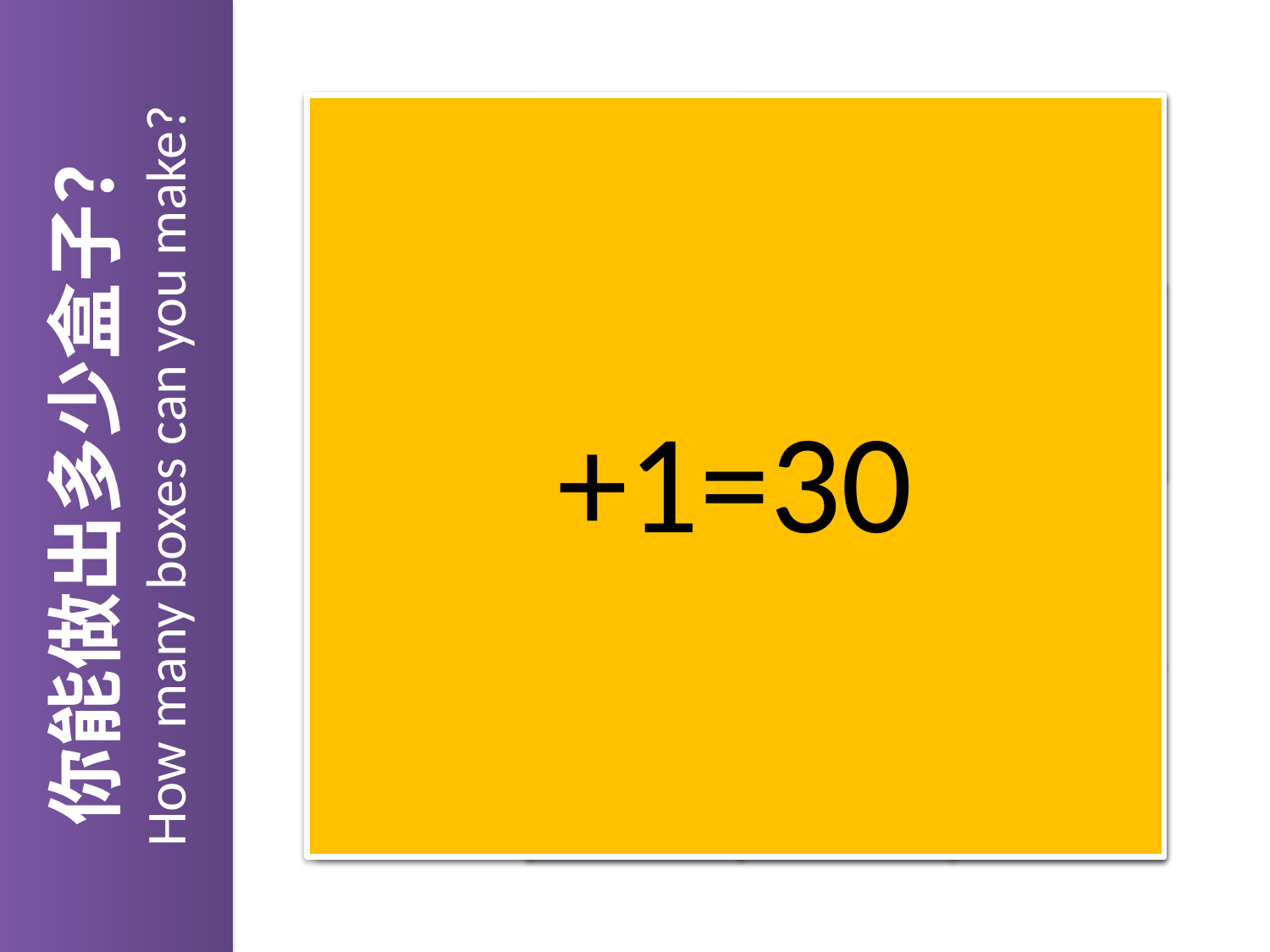

+1=30

16

9

4

# 你能做出多少盒子？ How many boxes can you make?